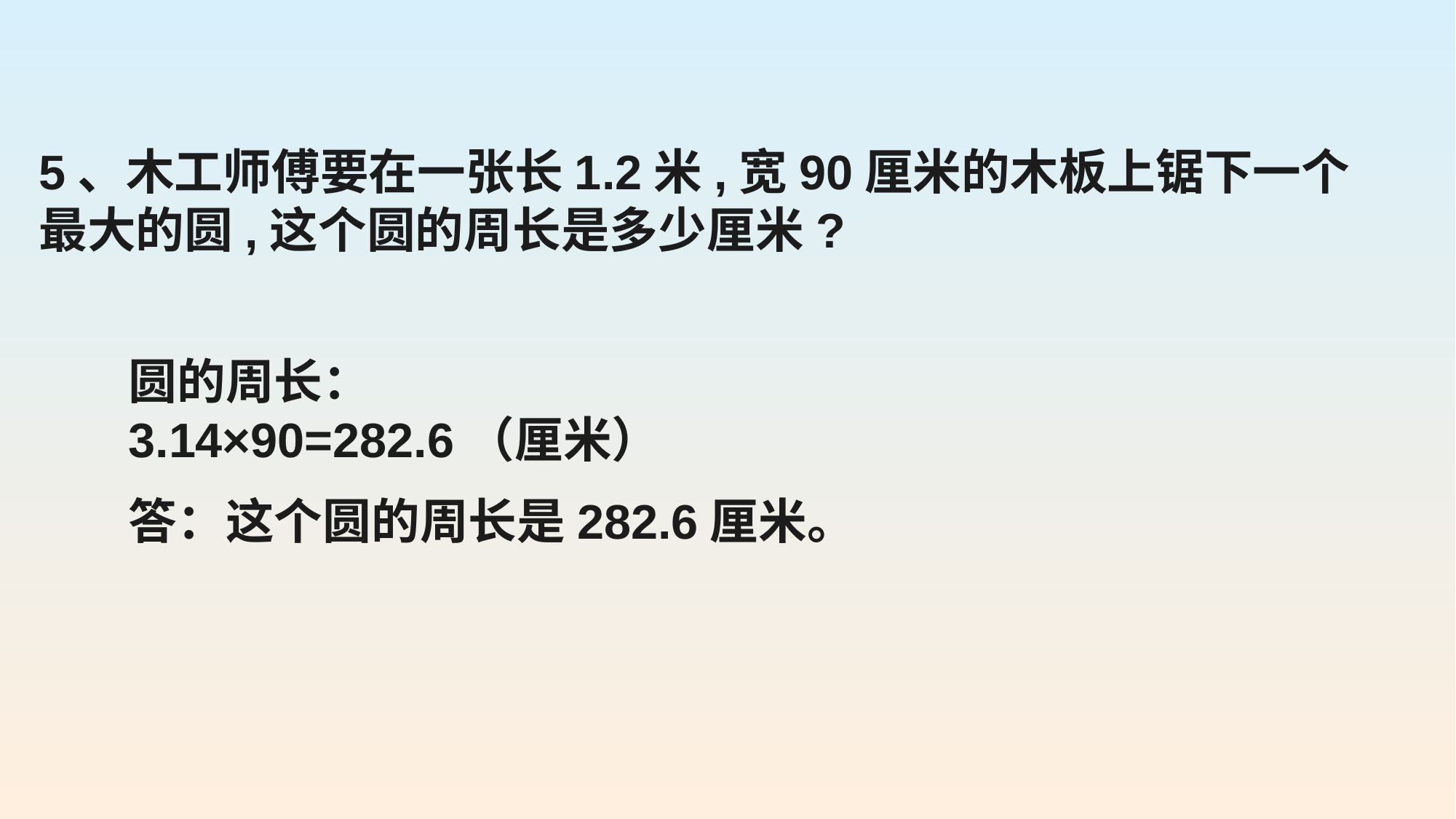

5、木工师傅要在一张长1.2米,宽90厘米的木板上锯下一个最大的圆,这个圆的周长是多少厘米?
圆的周长：
3.14×90=282.6（厘米）
答：这个圆的周长是282.6厘米。